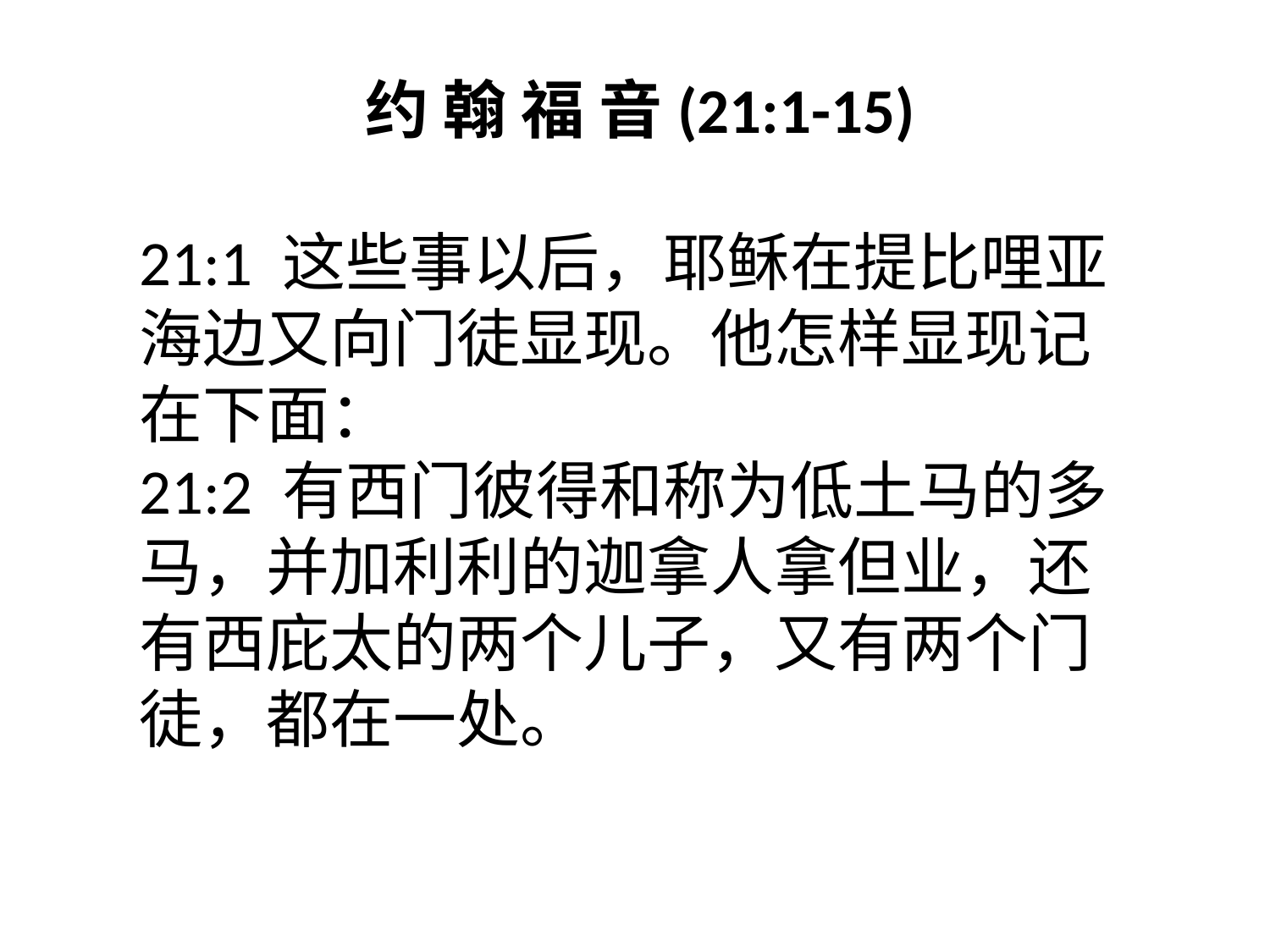

约 翰 福 音(21:1-15)

21:1 这些事以后，耶稣在提比哩亚海边又向门徒显现。他怎样显现记在下面：
21:2 有西门彼得和称为低土马的多马，并加利利的迦拿人拿但业，还有西庇太的两个儿子，又有两个门徒，都在一处。